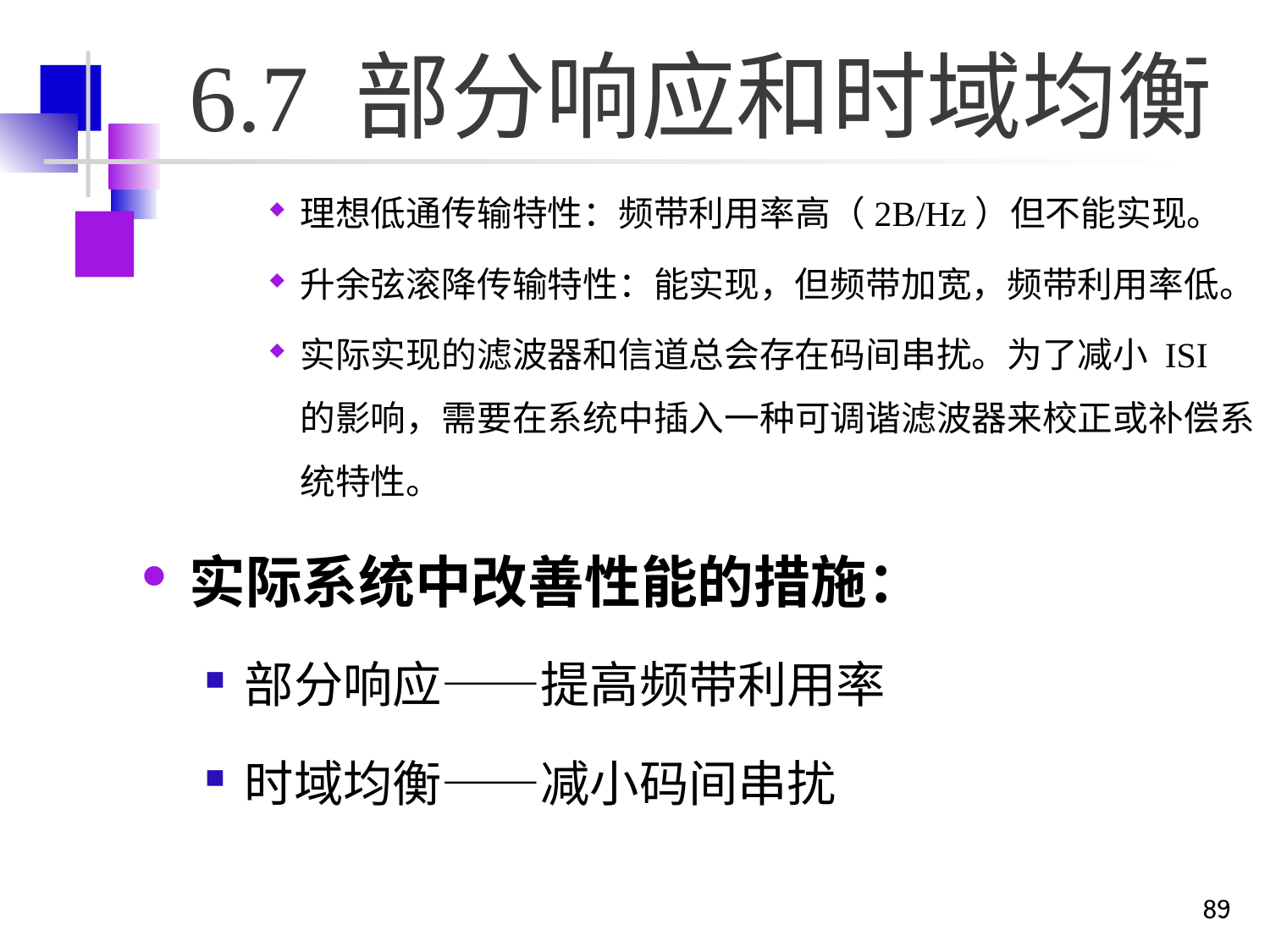

# 6.7 部分响应和时域均衡
理想低通传输特性：频带利用率高（2B/Hz）但不能实现。
升余弦滚降传输特性：能实现，但频带加宽，频带利用率低。
实际实现的滤波器和信道总会存在码间串扰。为了减小 ISI 的影响，需要在系统中插入一种可调谐滤波器来校正或补偿系统特性。
实际系统中改善性能的措施：
部分响应——提高频带利用率
时域均衡——减小码间串扰
89